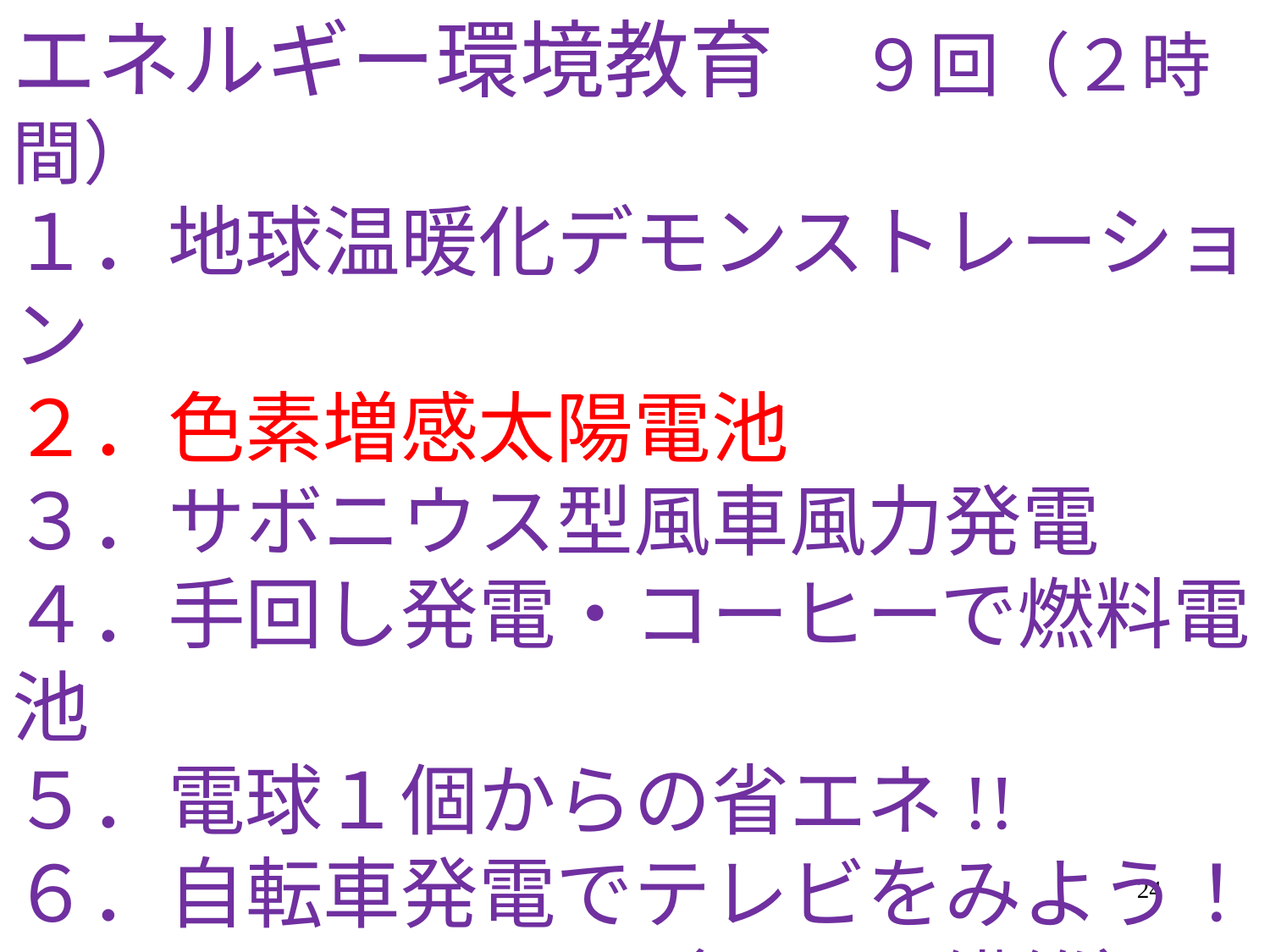

エネルギー環境教育　９回（２時間）
１．地球温暖化デモンストレーション
２．色素増感太陽電池
３．サボニウス型風車風力発電
４．手回し発電・コーヒーで燃料電池
５．電球１個からの省エネ!!
６．自転車発電でテレビをみよう！
７．リサイクル７（ペット繊維）
８．「宇宙船にっぽん号」
９．世界平和のために！
24